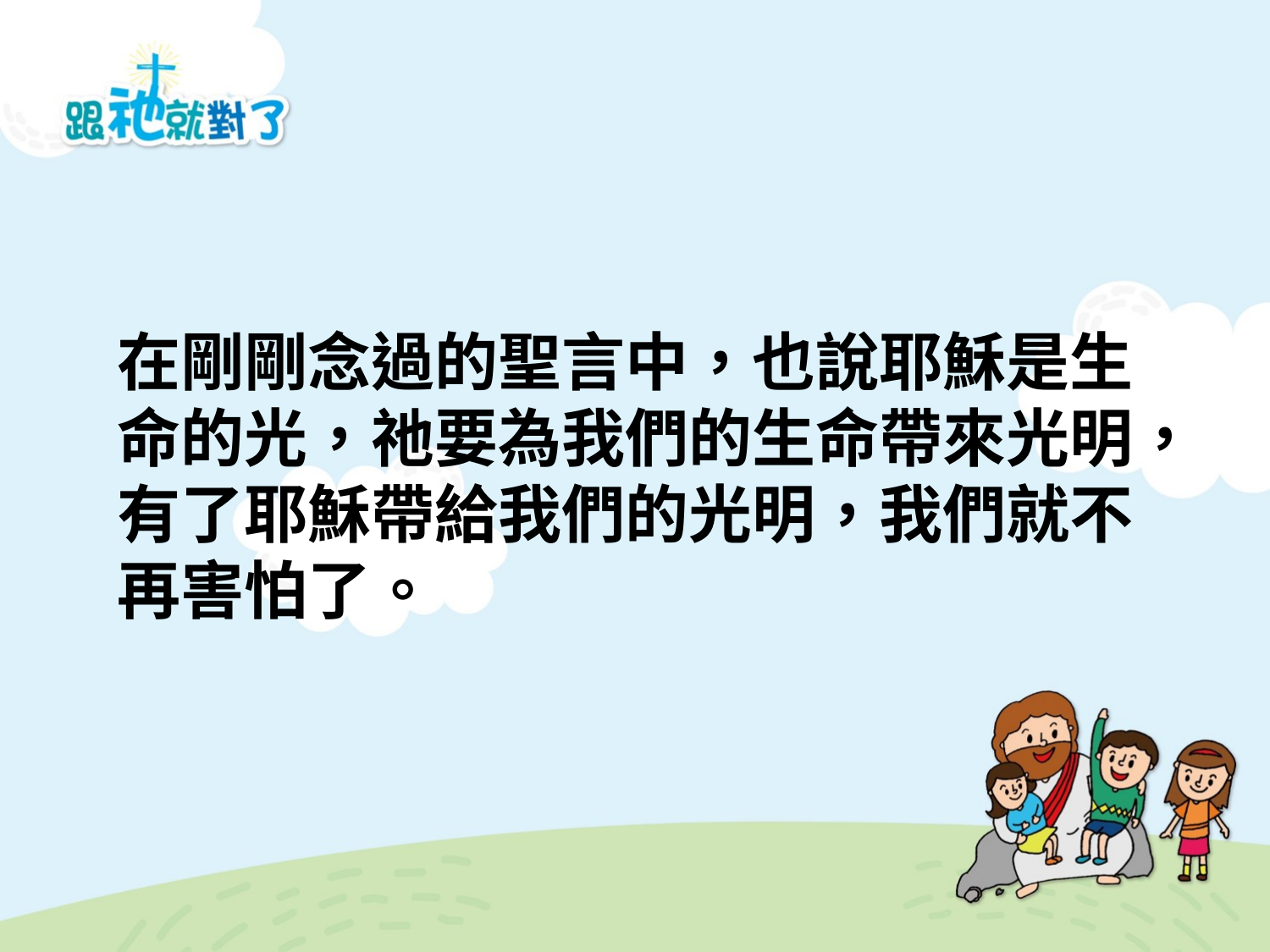

在剛剛念過的聖言中，也說耶穌是生命的光，祂要為我們的生命帶來光明，有了耶穌帶給我們的光明，我們就不再害怕了。